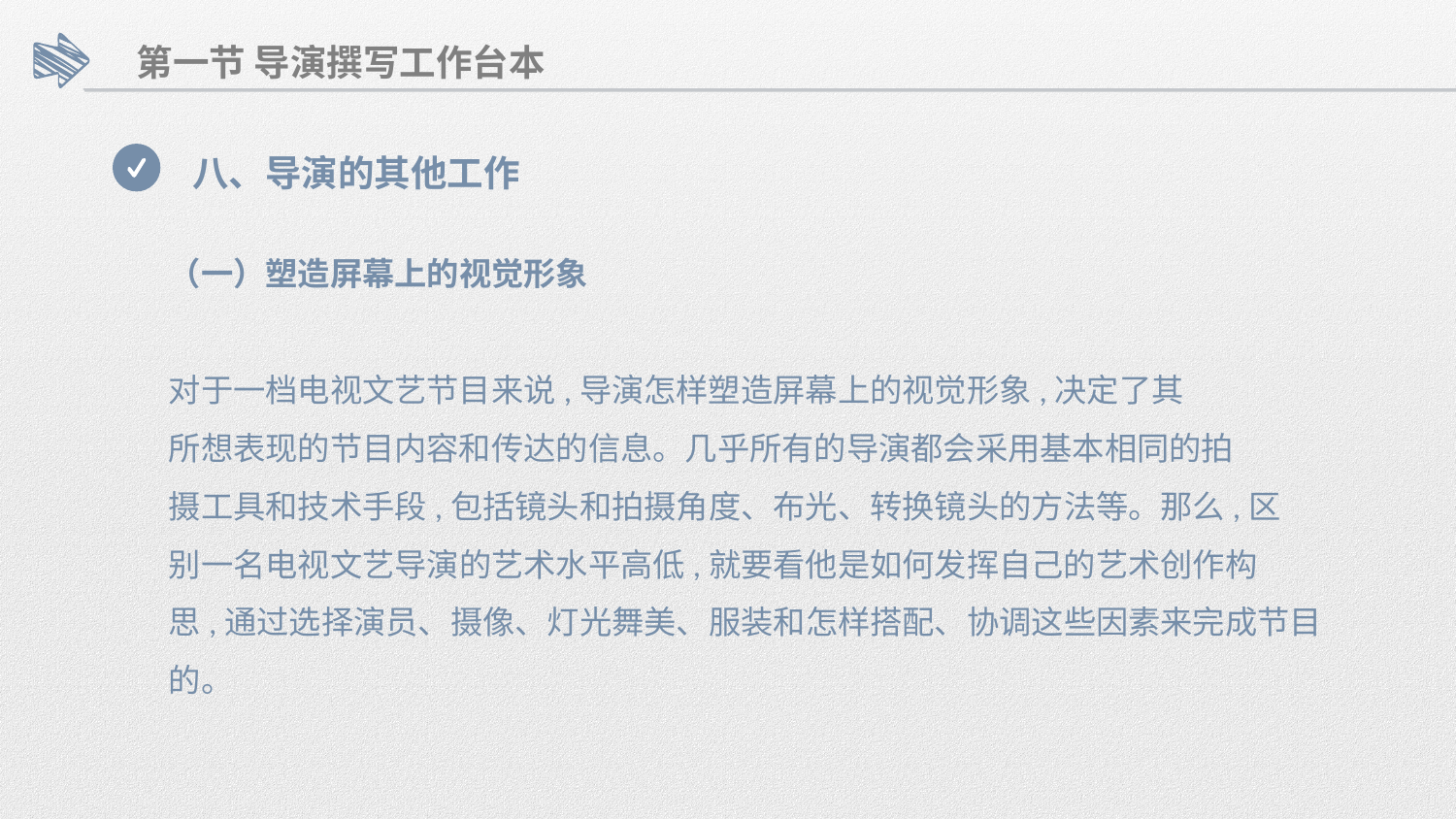

第一节 导演撰写工作台本
八、导演的其他工作

（一）塑造屏幕上的视觉形象

对于一档电视文艺节目来说,导演怎样塑造屏幕上的视觉形象,决定了其
所想表现的节目内容和传达的信息。几乎所有的导演都会采用基本相同的拍
摄工具和技术手段,包括镜头和拍摄角度、布光、转换镜头的方法等。那么,区
别一名电视文艺导演的艺术水平高低,就要看他是如何发挥自己的艺术创作构
思,通过选择演员、摄像、灯光舞美、服装和怎样搭配、协调这些因素来完成节目
的。